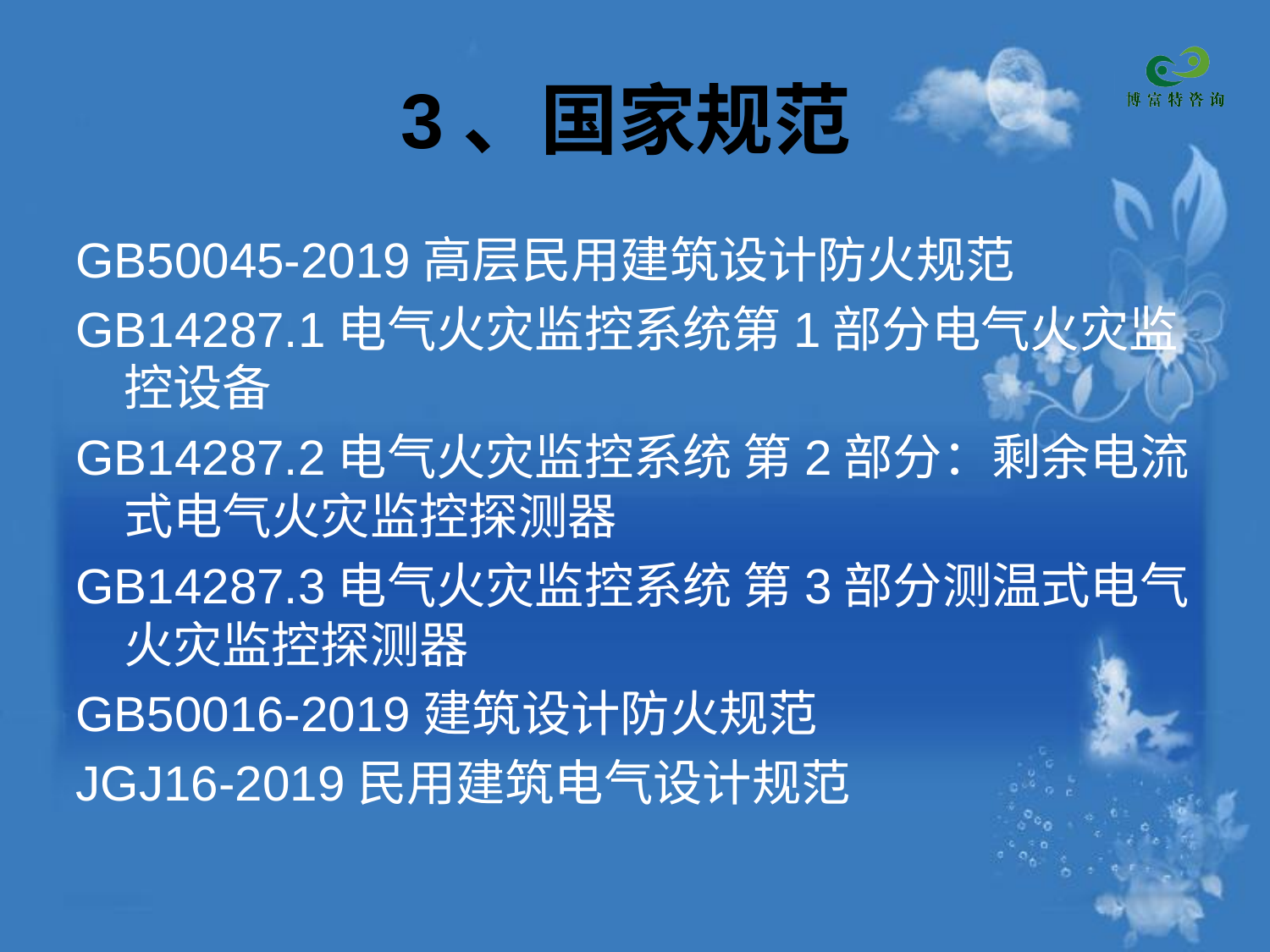

3、国家规范
GB50045-2019高层民用建筑设计防火规范
GB14287.1电气火灾监控系统第1部分电气火灾监控设备
GB14287.2电气火灾监控系统 第2部分：剩余电流式电气火灾监控探测器
GB14287.3电气火灾监控系统 第3部分测温式电气火灾监控探测器
GB50016-2019建筑设计防火规范
JGJ16-2019民用建筑电气设计规范